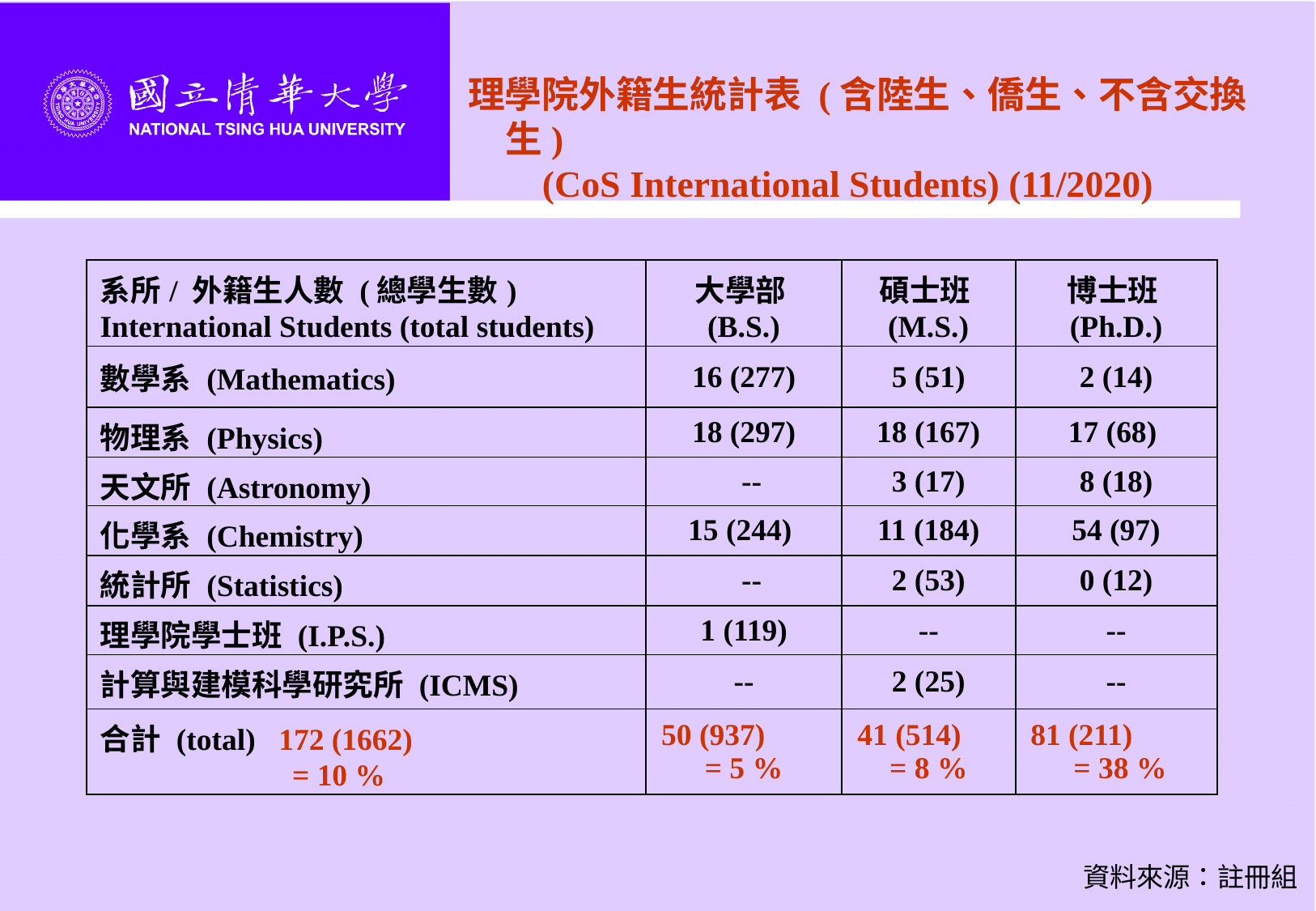

理學院外籍生統計表 (含陸生、僑生、不含交換生)
        (CoS International Students) (11/2020)

| 系所/ 外籍生人數 (總學生數) International Students (total students) | 大學部 (B.S.) | 碩士班 (M.S.) | 博士班 (Ph.D.) |
| --- | --- | --- | --- |
| 數學系 (Mathematics) | 16 (277) | 5 (51) | 2 (14) |
| 物理系 (Physics) | 18 (297) | 18 (167) | 17 (68) |
| 天文所 (Astronomy) | -- | 3 (17) | 8 (18) |
| 化學系 (Chemistry) | 15 (244) | 11 (184) | 54 (97) |
| 統計所 (Statistics) | -- | 2 (53) | 0 (12) |
| 理學院學士班 (I.P.S.) | 1 (119) | -- | -- |
| 計算與建模科學研究所 (ICMS) | -- | 2 (25) | -- |
| 合計 (total) 172 (1662) = 10 % | 50 (937) = 5 % | 41 (514) = 8 % | 81 (211) = 38 % |

資料來源：註冊組